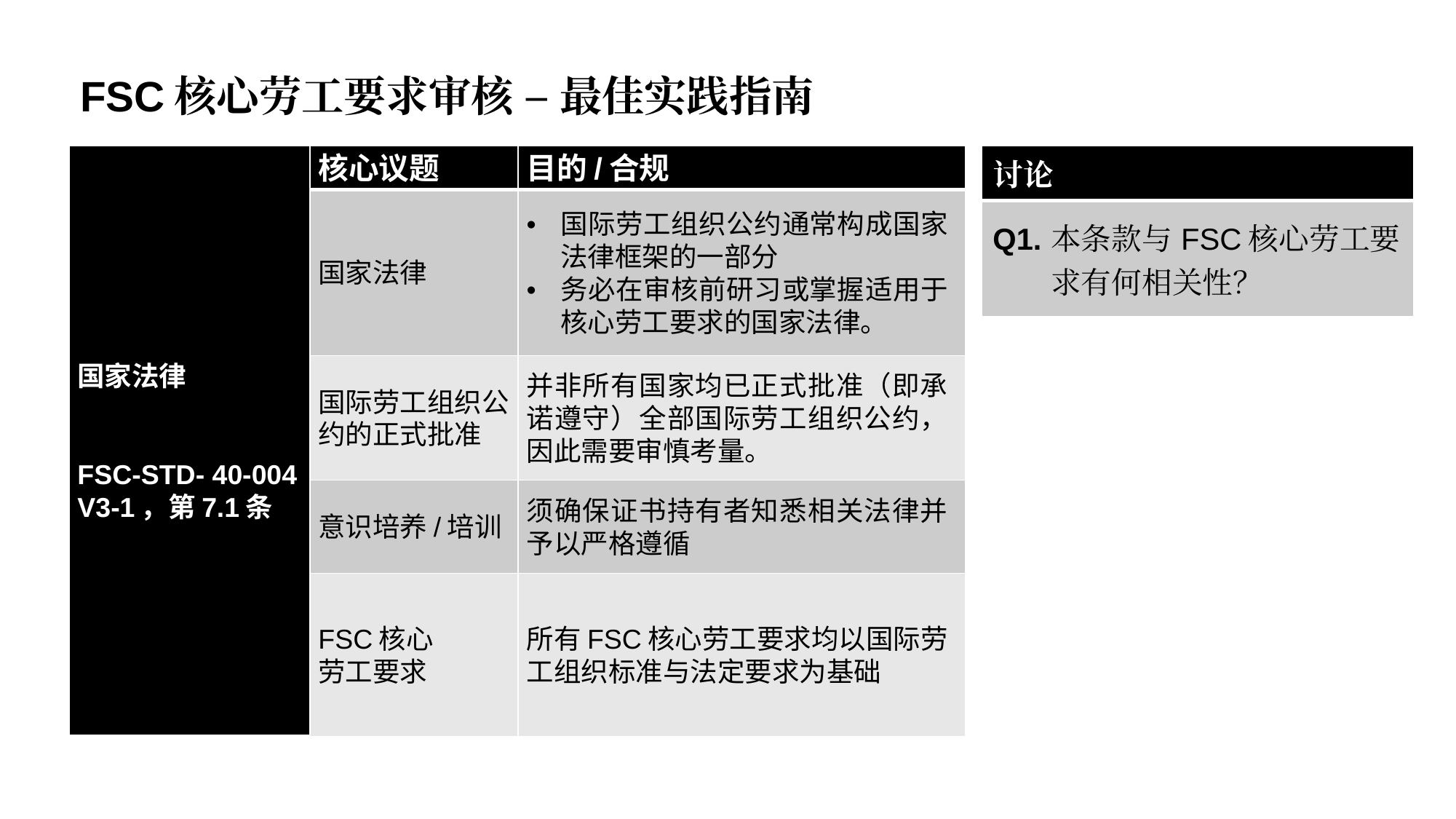

FSC核心劳工要求审核 – 最佳实践指南
| 国家法律 FSC-STD- 40-004 V3-1，第7.1条 | 核心议题 | 目的/合规 |
| --- | --- | --- |
| 童工   国际劳工组织第138号和第182号公约 | 国家法律 | 国际劳工组织公约通常构成国家法律框架的一部分 务必在审核前研习或掌握适用于核心劳工要求的国家法律。 |
|  | 国际劳工组织公约的正式批准 | 并非所有国家均已正式批准（即承诺遵守）全部国际劳工组织公约，因此需要审慎考量。 |
|  | 意识培养/培训 | 须确保证书持有者知悉相关法律并予以严格遵循 |
|  | FSC核心 劳工要求 | 所有FSC核心劳工要求均以国际劳工组织标准与法定要求为基础 |
| 讨论 |
| --- |
| Q1. 本条款与FSC核心劳工要求有何相关性？ |